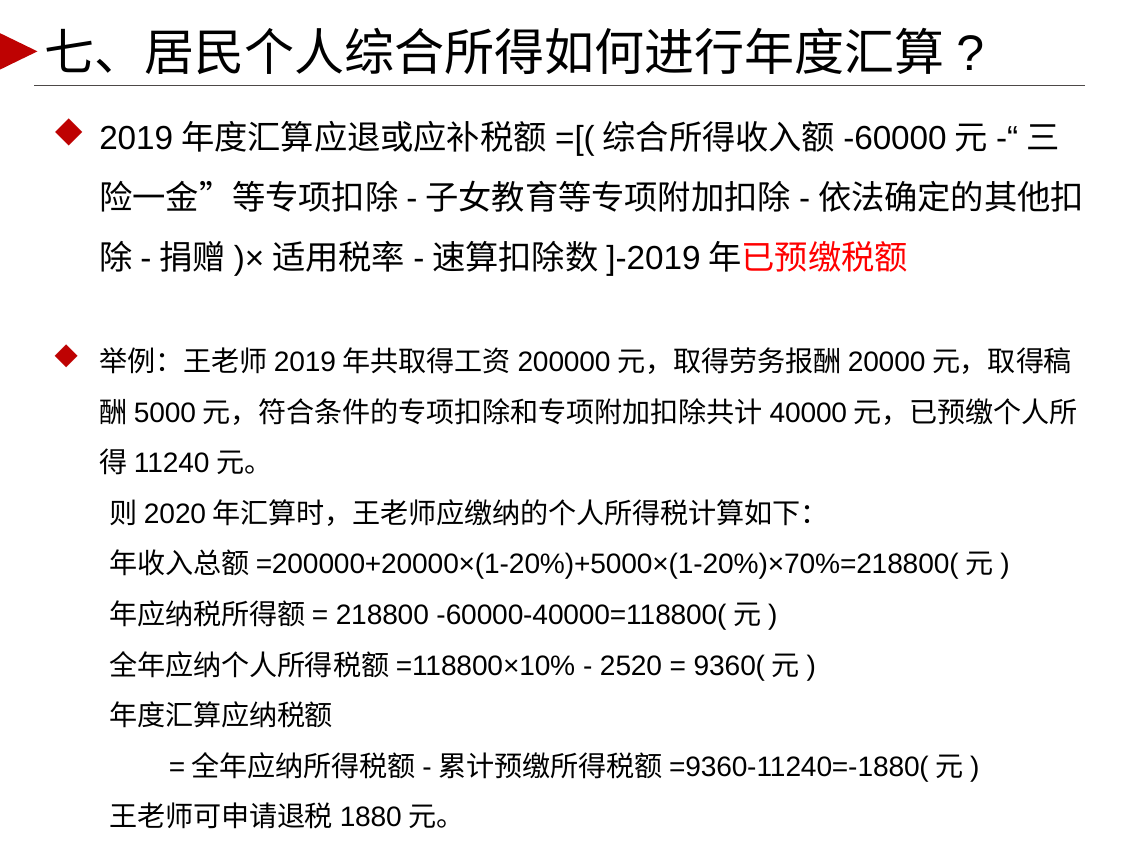

七、居民个人综合所得如何进行年度汇算?

2019年度汇算应退或应补税额=[(综合所得收入额-60000元-“三险一金”等专项扣除-子女教育等专项附加扣除-依法确定的其他扣除-捐赠)×适用税率-速算扣除数]-2019年已预缴税额

举例：王老师2019年共取得工资200000元，取得劳务报酬20000元，取得稿酬5000元，符合条件的专项扣除和专项附加扣除共计40000元，已预缴个人所得11240元。
        则2020年汇算时，王老师应缴纳的个人所得税计算如下：
        年收入总额=200000+20000×(1-20%)+5000×(1-20%)×70%=218800(元)
        年应纳税所得额= 218800 -60000-40000=118800(元)
        全年应纳个人所得税额=118800×10% - 2520 = 9360(元)
        年度汇算应纳税额
               =全年应纳所得税额-累计预缴所得税额=9360-11240=-1880(元)
        王老师可申请退税1880元。